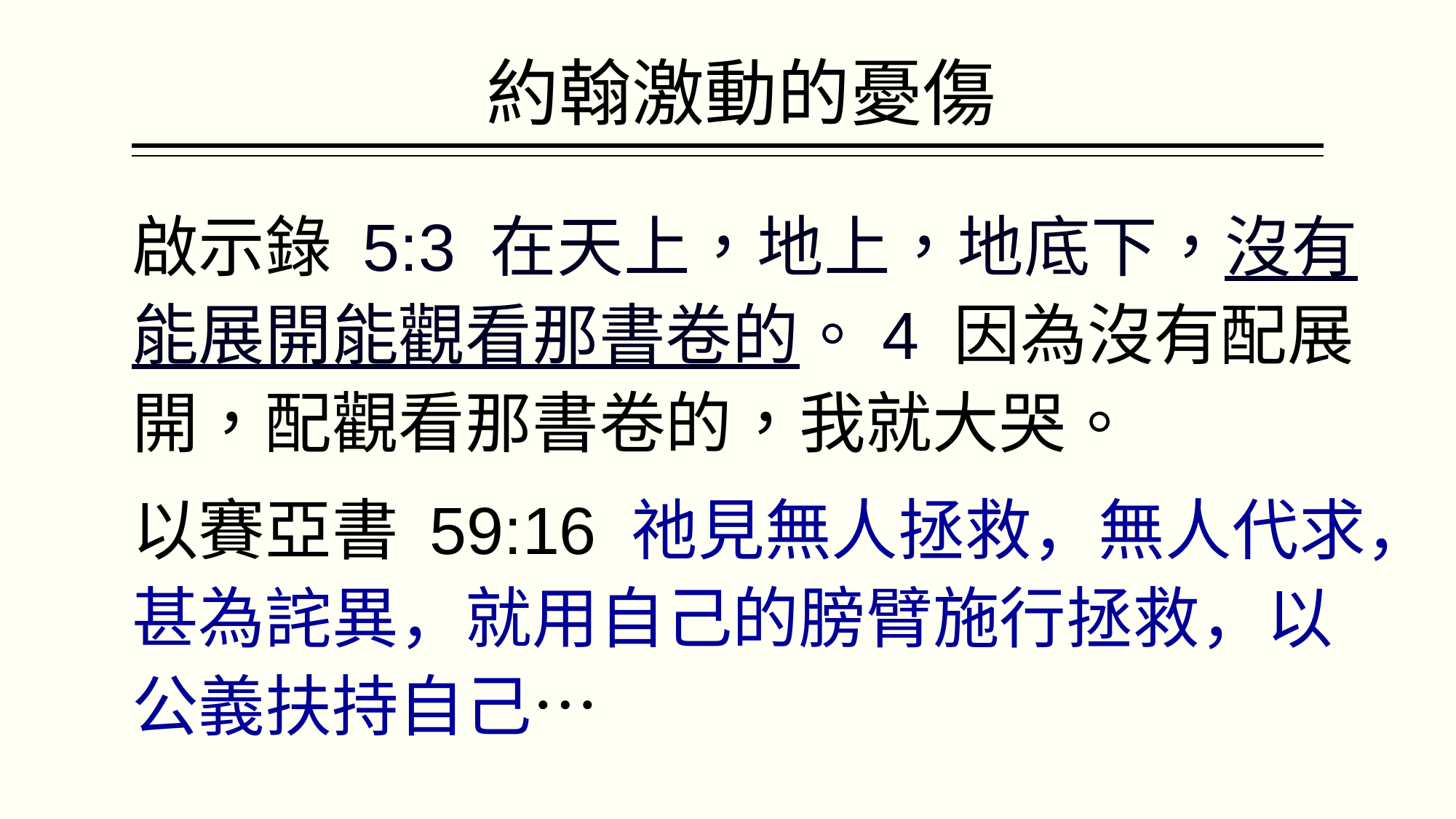

# 約翰激動的憂傷
啟示錄 5:3 在天上，地上，地底下，沒有能展開能觀看那書卷的。4 因為沒有配展開，配觀看那書卷的，我就大哭。
以賽亞書 59:16 祂見無人拯救，無人代求，甚為詫異，就用自己的膀臂施行拯救，以公義扶持自己…